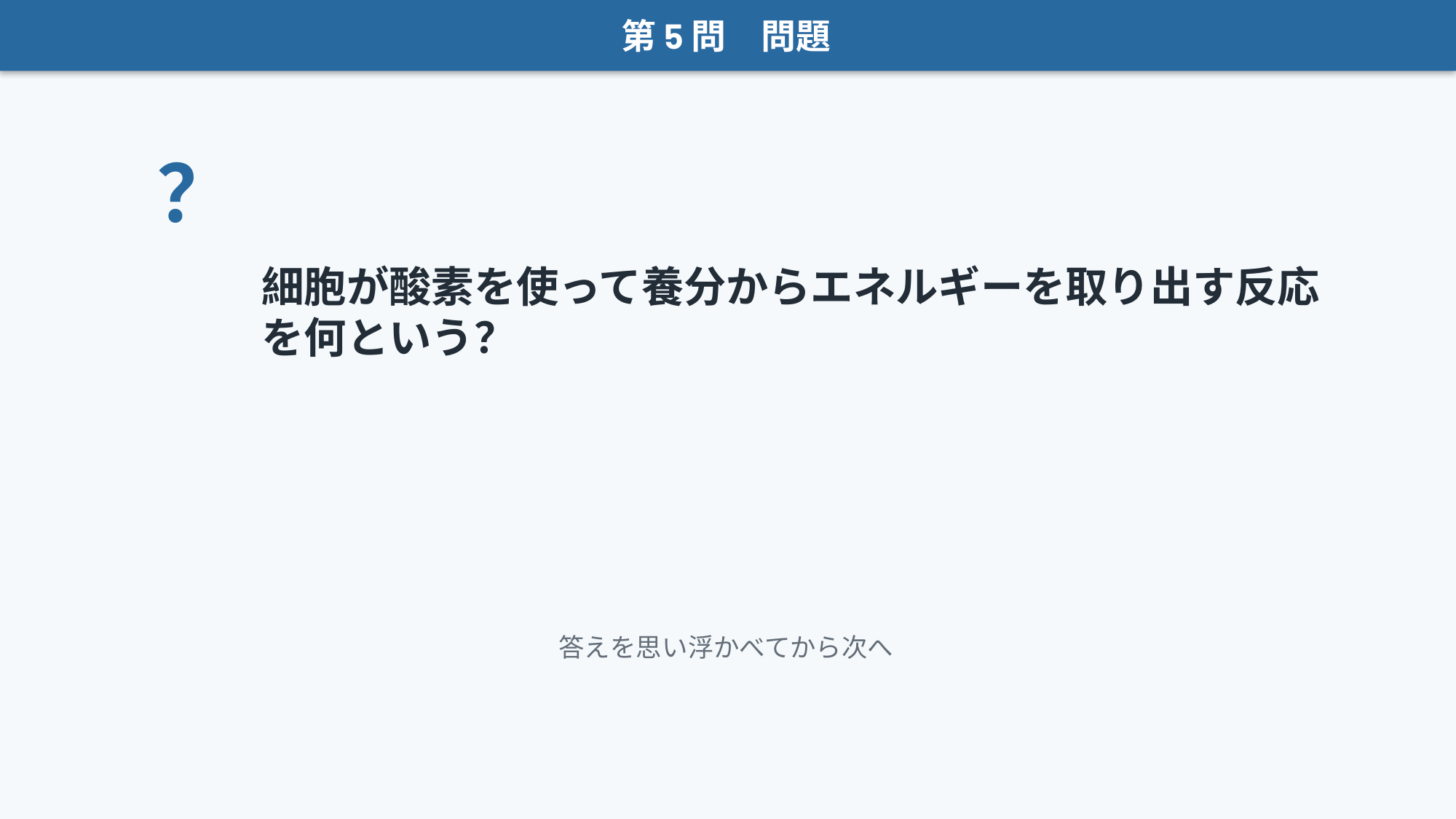

第5問　問題
？
細胞が酸素を使って養分からエネルギーを取り出す反応を何という？
答えを思い浮かべてから次へ